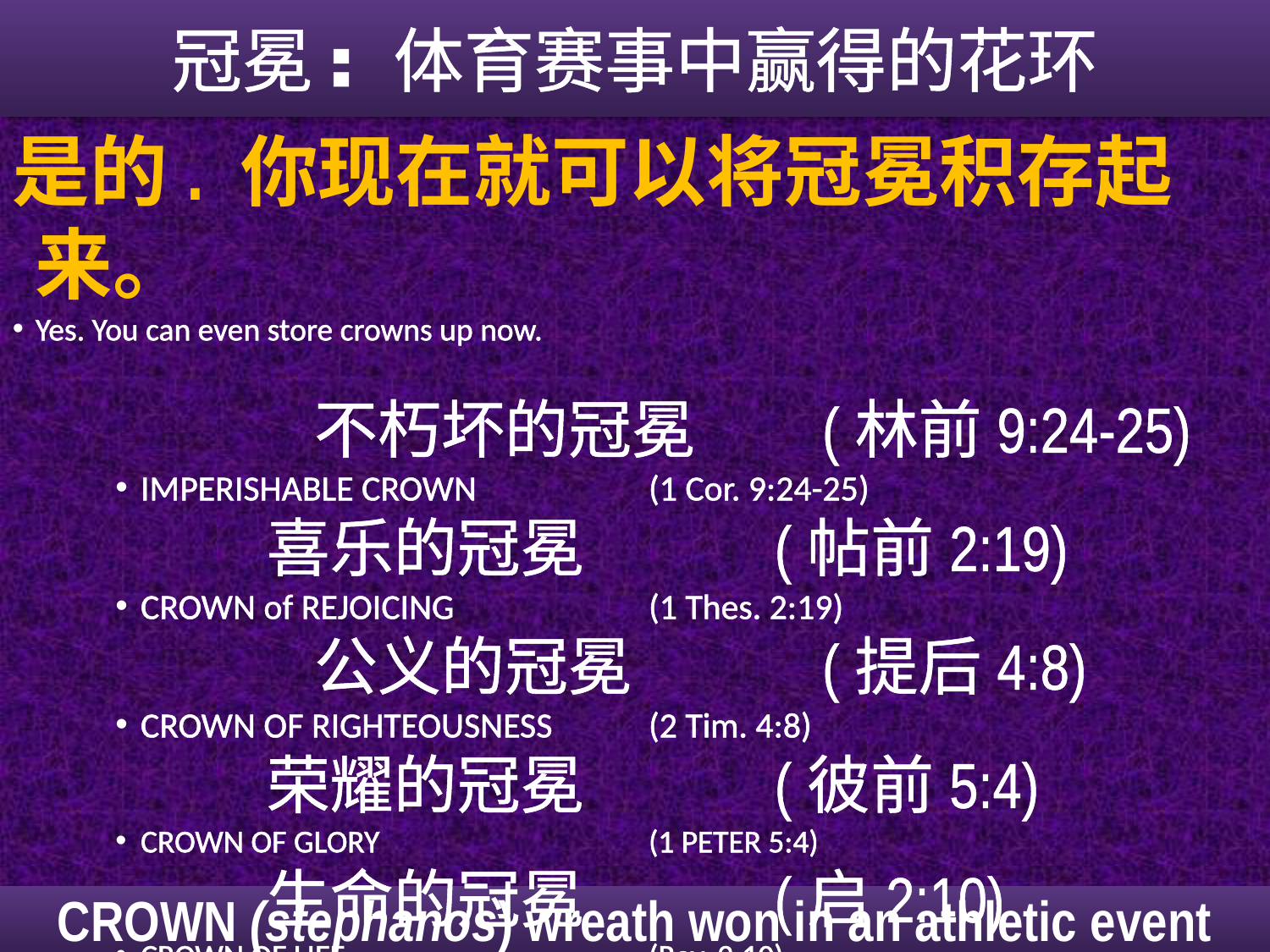

冠冕: 体育赛事中赢得的花环
是的. 你现在就可以将冠冕积存起来。
Yes. You can even store crowns up now.

			不朽坏的冠冕  	(林前9:24-25)
IMPERISHABLE CROWN 		(1 Cor. 9:24-25)
		喜乐的冠冕       	(帖前2:19)
CROWN of REJOICING 		(1 Thes. 2:19)
			公义的冠冕        	(提后4:8)
CROWN OF RIGHTEOUSNESS	(2 Tim. 4:8)
		荣耀的冠冕        	(彼前5:4)
CROWN OF GLORY 			(1 PETER 5:4)
		生命的冠冕         	(启2:10)
CROWN OF LIFE			(Rev. 2:10)

CROWN (stephanos) wreath won in an athletic event